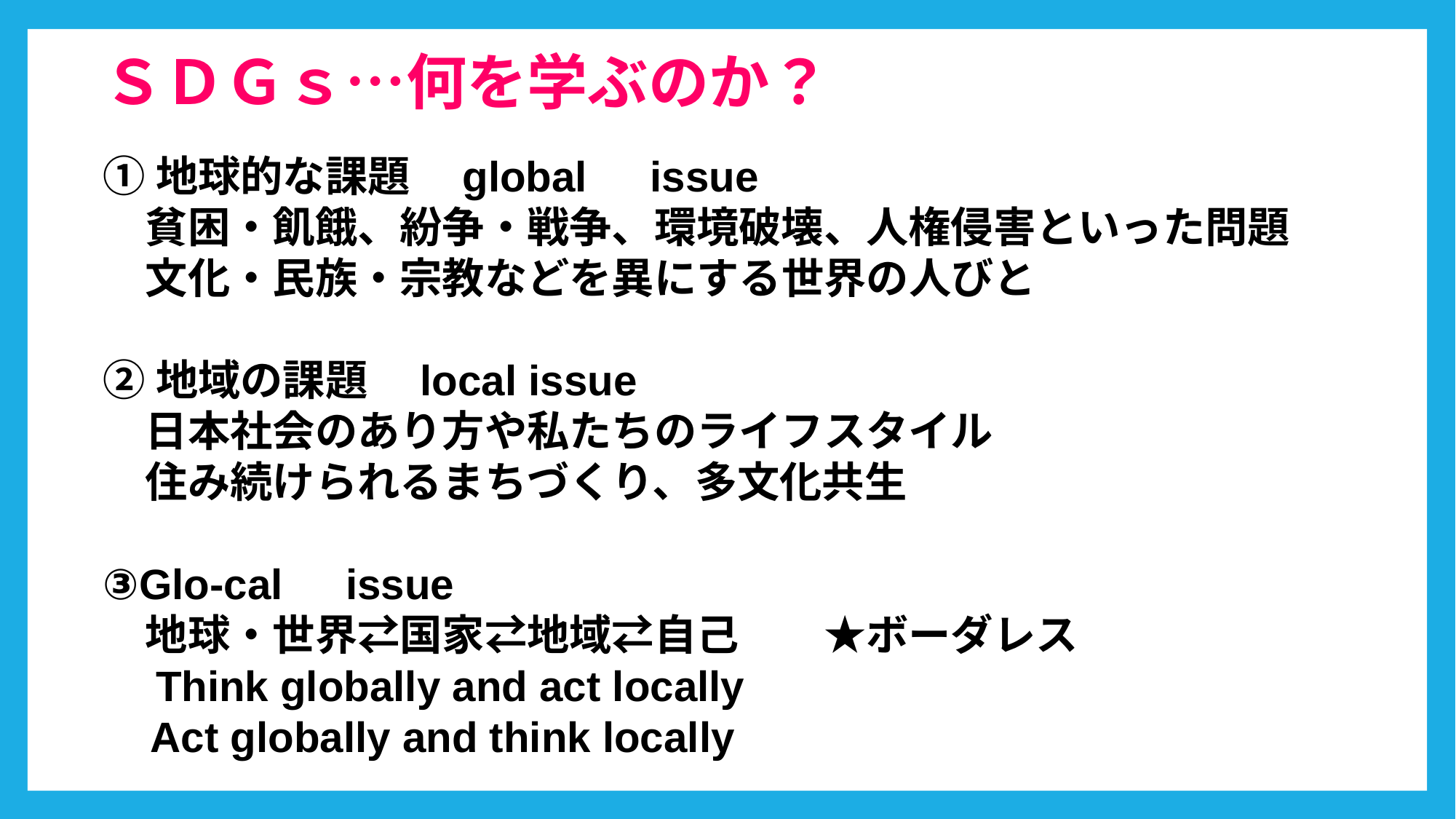

ＳＤＧｓ…何を学ぶのか？

①地球的な課題　global　issue
　貧困・飢餓、紛争・戦争、環境破壊、人権侵害といった問題
　文化・民族・宗教などを異にする世界の人びと

②地域の課題　local issue
　日本社会のあり方や私たちのライフスタイル
　住み続けられるまちづくり、多文化共生

③Glo-cal　issue
　地球・世界⇄国家⇄地域⇄自己　　★ボーダレス
　Think globally and act locally
    Act globally and think locally